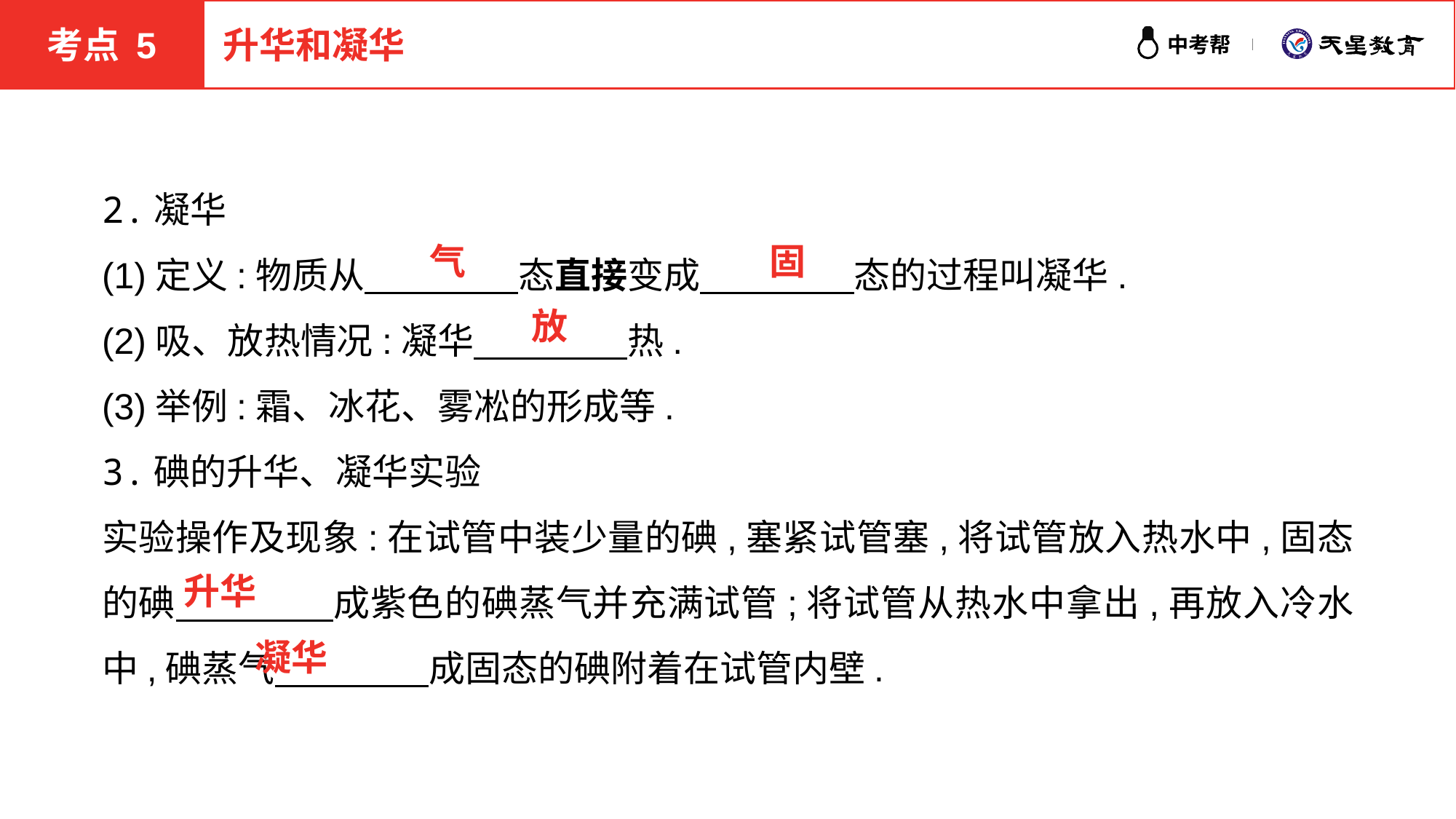

考点 5
升华和凝华
2.凝华
(1)定义:物质从 　　　　态直接变成 　　　　态的过程叫凝华.
(2)吸、放热情况:凝华 　　　　热.
(3)举例:霜、冰花、雾凇的形成等.
3.碘的升华、凝华实验
实验操作及现象:在试管中装少量的碘,塞紧试管塞,将试管放入热水中,固态的碘　　 　　成紫色的碘蒸气并充满试管;将试管从热水中拿出,再放入冷水中,碘蒸气 　　　　成固态的碘附着在试管内壁.
固
气
放
升华
凝华